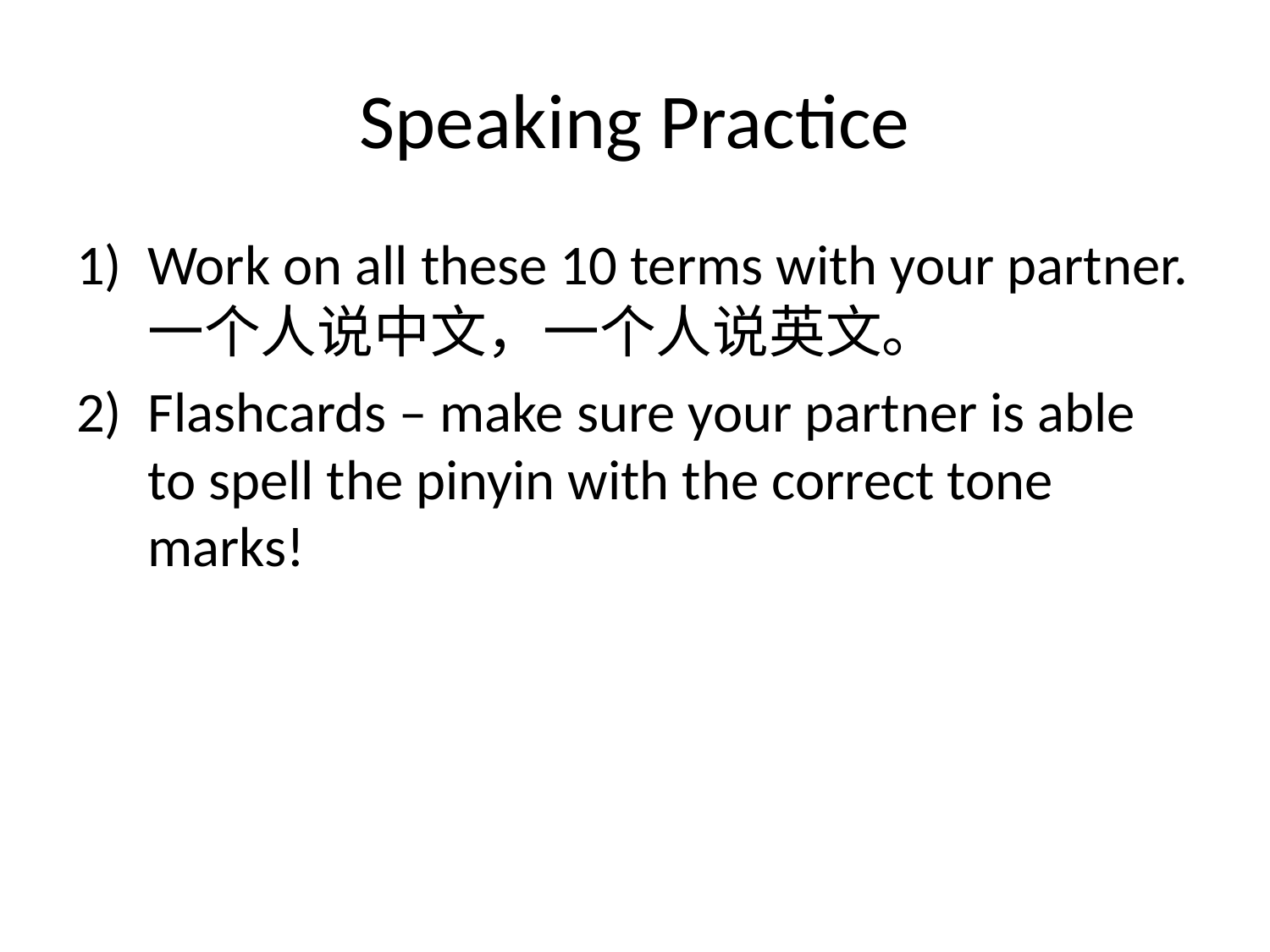

# Speaking Practice
Work on all these 10 terms with your partner. 一个人说中文，一个人说英文。
Flashcards – make sure your partner is able to spell the pinyin with the correct tone marks!